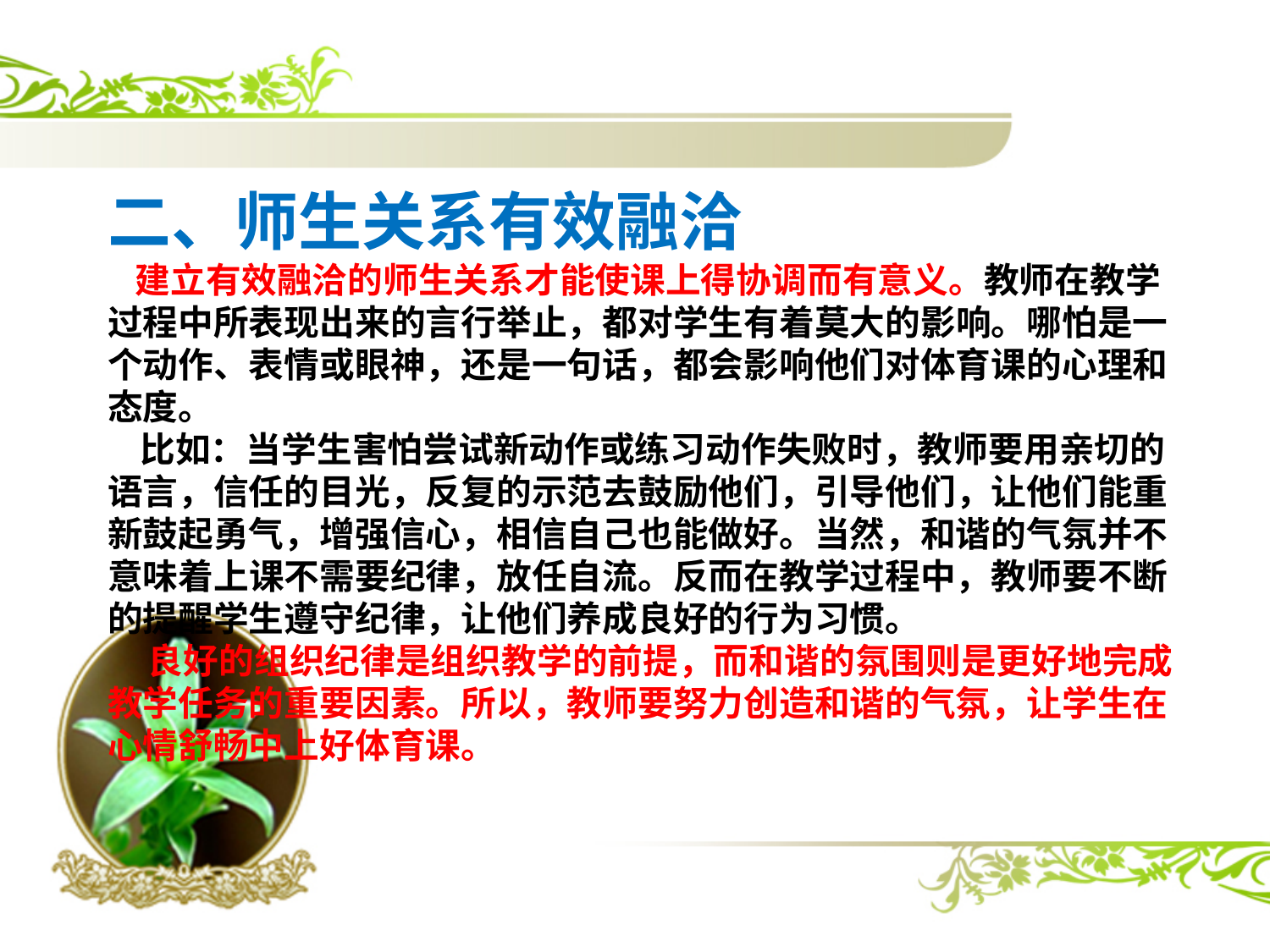

二、师生关系有效融洽
    建立有效融洽的师生关系才能使课上得协调而有意义。教师在教学过程中所表现出来的言行举止，都对学生有着莫大的影响。哪怕是一个动作、表情或眼神，还是一句话，都会影响他们对体育课的心理和态度。
   比如：当学生害怕尝试新动作或练习动作失败时，教师要用亲切的语言，信任的目光，反复的示范去鼓励他们，引导他们，让他们能重新鼓起勇气，增强信心，相信自己也能做好。当然，和谐的气氛并不意味着上课不需要纪律，放任自流。反而在教学过程中，教师要不断的提醒学生遵守纪律，让他们养成良好的行为习惯。
    良好的组织纪律是组织教学的前提，而和谐的氛围则是更好地完成教学任务的重要因素。所以，教师要努力创造和谐的气氛，让学生在心情舒畅中上好体育课。